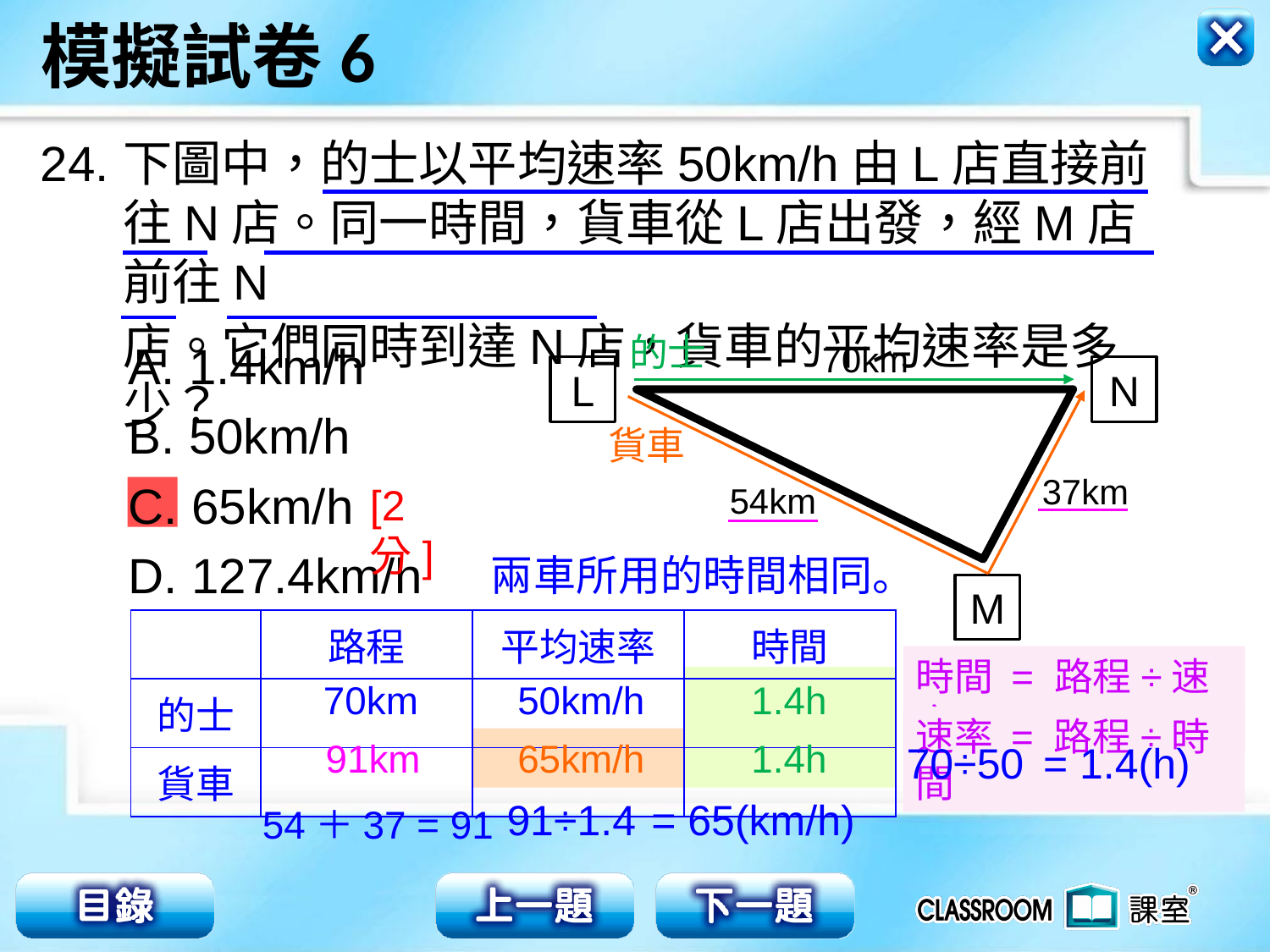

24.
下圖中，的士以平均速率50km/h由L店直接前往N店。同一時間，貨車從L店出發，經M店前往N
店。它們同時到達N店，貨車的平均速率是多少？
的士
A. 1.4km/h
B. 50km/h
C. 65km/h
D. 127.4km/h
70km
L
N

37km
54km
M
貨車
[2分]

兩車所用的時間相同。
|  | 路程 | 平均速率 | 時間 |
| --- | --- | --- | --- |
| 的士 |  |  |  |
| 貨車 |  |  |  |

時間 = 路程÷速率
70km
50km/h
1.4h
91km

65km/h
1.4h
速率 = 路程÷時間
70÷50
= 1.4(h)
91÷1.4
= 65(km/h)
54＋37 = 91